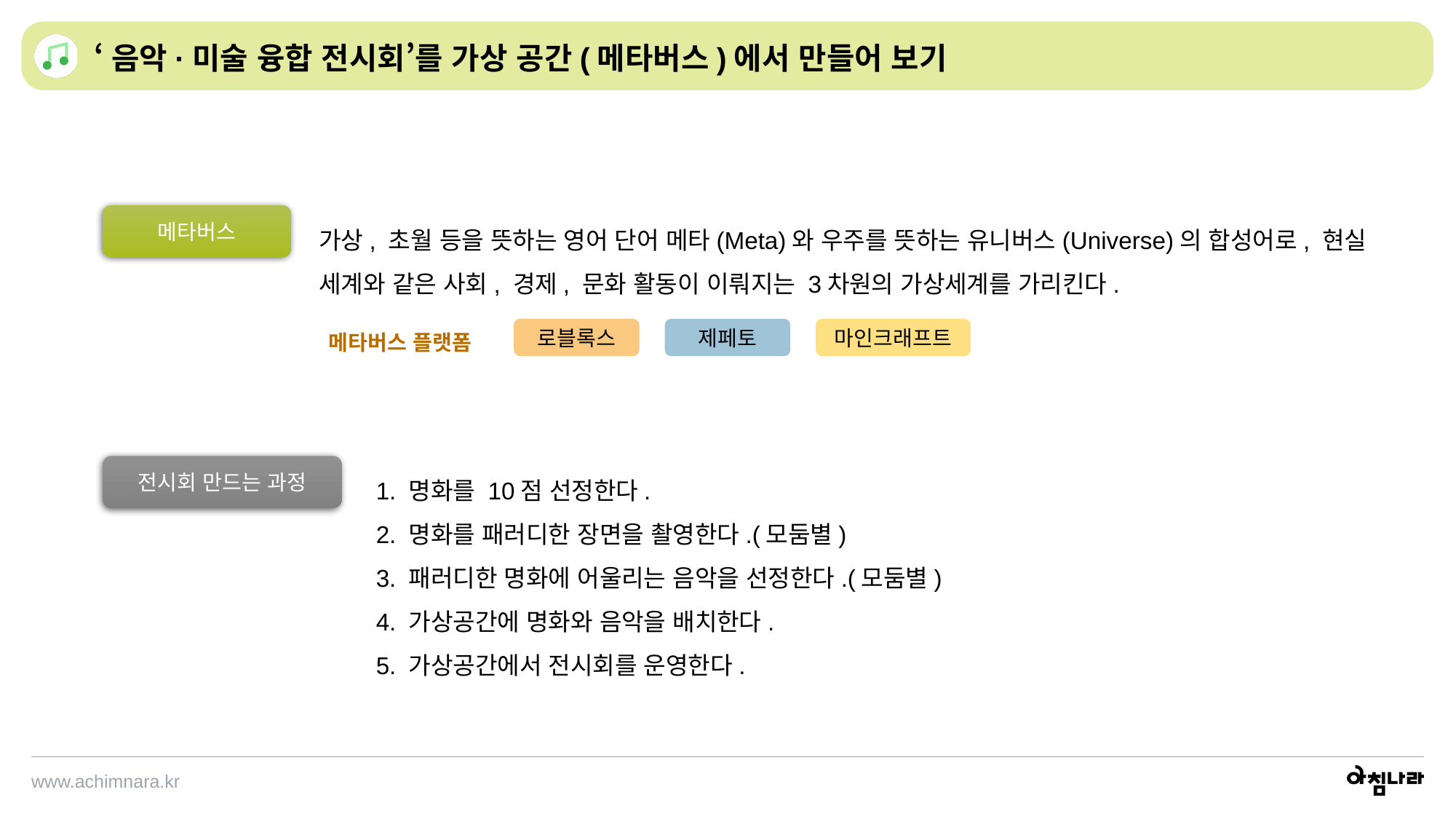

‘음악·미술 융합 전시회’를 가상 공간(메타버스)에서 만들어 보기
메타버스
가상, 초월 등을 뜻하는 영어 단어 메타(Meta)와 우주를 뜻하는 유니버스(Universe)의 합성어로, 현실 세계와 같은 사회, 경제, 문화 활동이 이뤄지는 3차원의 가상세계를 가리킨다.
메타버스 플랫폼
로블록스
제페토
마인크래프트
전시회 만드는 과정
1. 명화를 10점 선정한다.
2. 명화를 패러디한 장면을 촬영한다.(모둠별)
3. 패러디한 명화에 어울리는 음악을 선정한다.(모둠별)
4. 가상공간에 명화와 음악을 배치한다.
5. 가상공간에서 전시회를 운영한다.